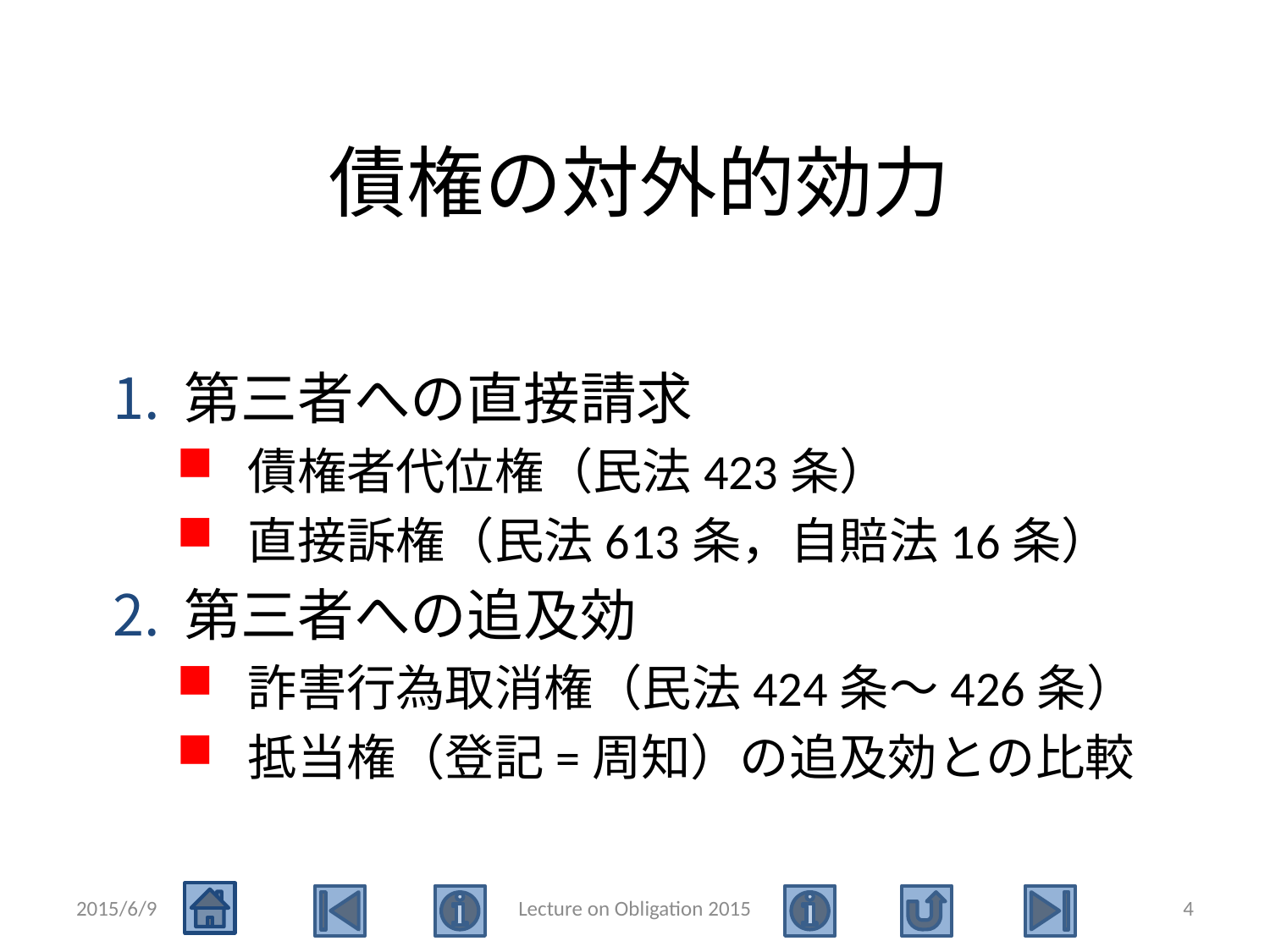

債権の対外的効力
第三者への直接請求
債権者代位権（民法423条）
直接訴権（民法613条，自賠法16条）
第三者への追及効
詐害行為取消権（民法424条～426条）
抵当権（登記=周知）の追及効との比較
2015/6/9
Lecture on Obligation 2015
4